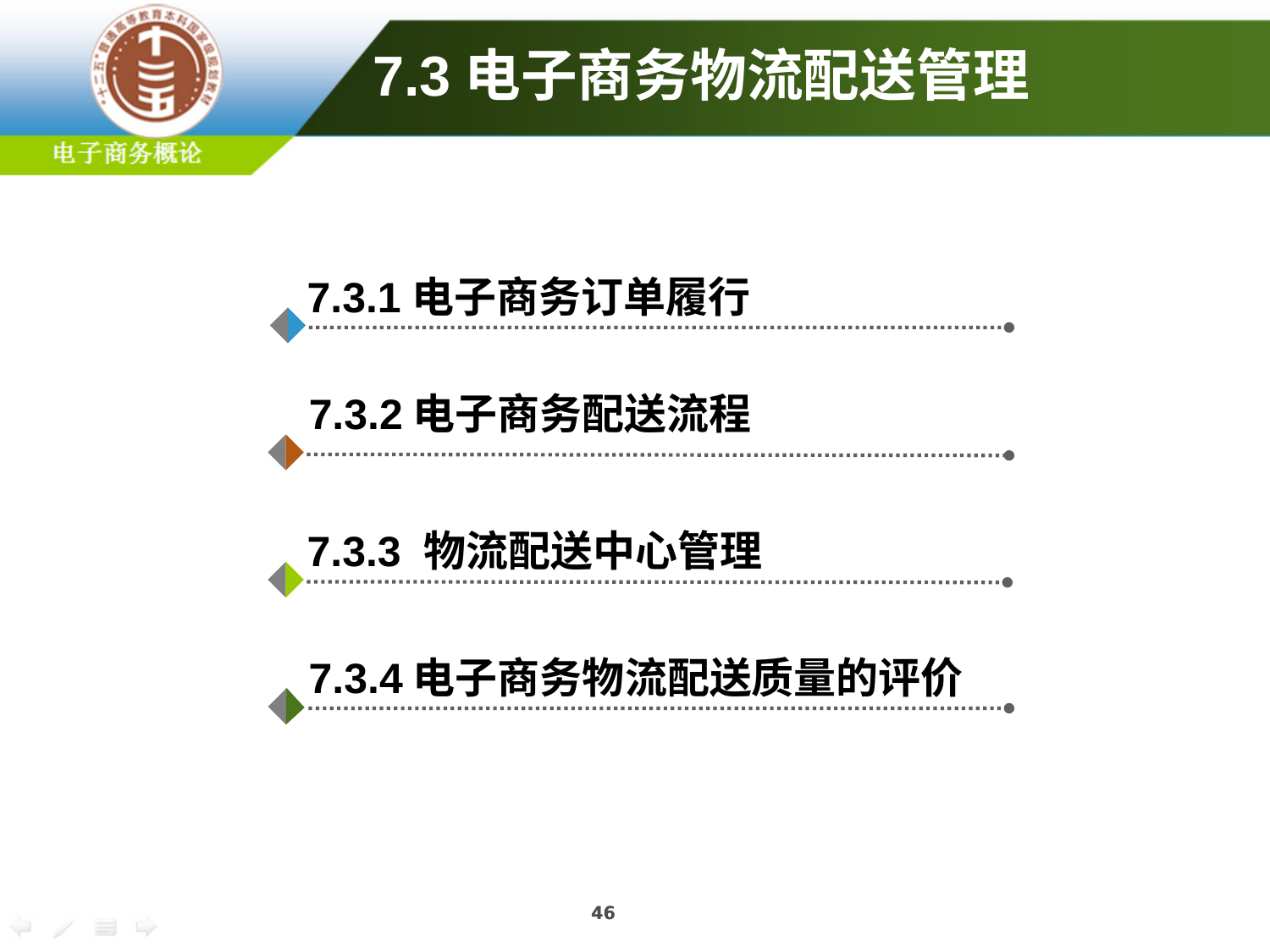

7.3电子商务物流配送管理
7.3.1电子商务订单履行

7.3.2电子商务配送流程

7.3.3 物流配送中心管理

7.3.4电子商务物流配送质量的评价

46
46